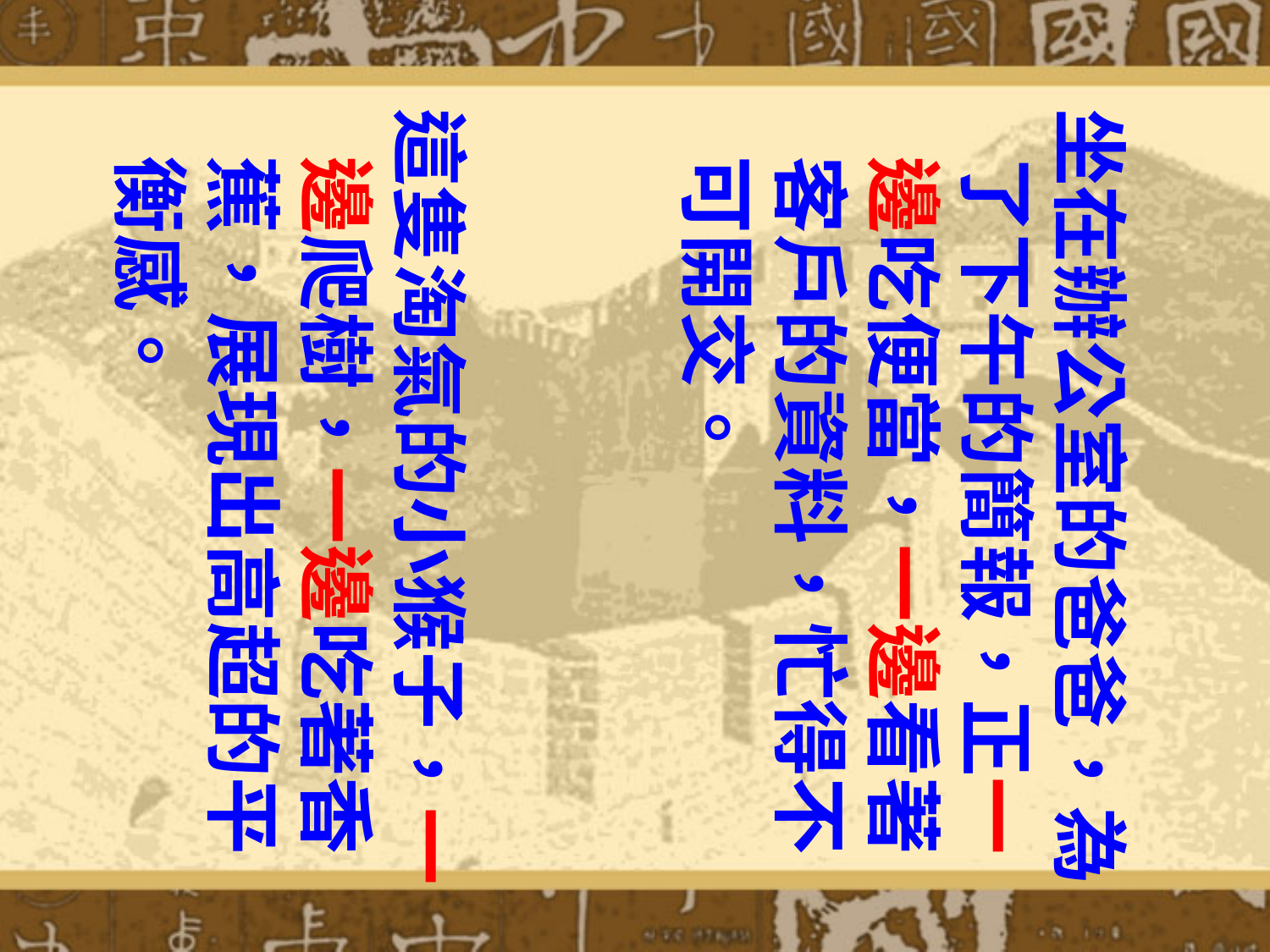

這隻淘氣的小猴子，一邊爬樹，一邊吃著香蕉，展現出高超的平衡感。
坐在辦公室的爸爸，為了下午的簡報，正一邊吃便當，一邊看著客戶的資料，忙得不可開交。